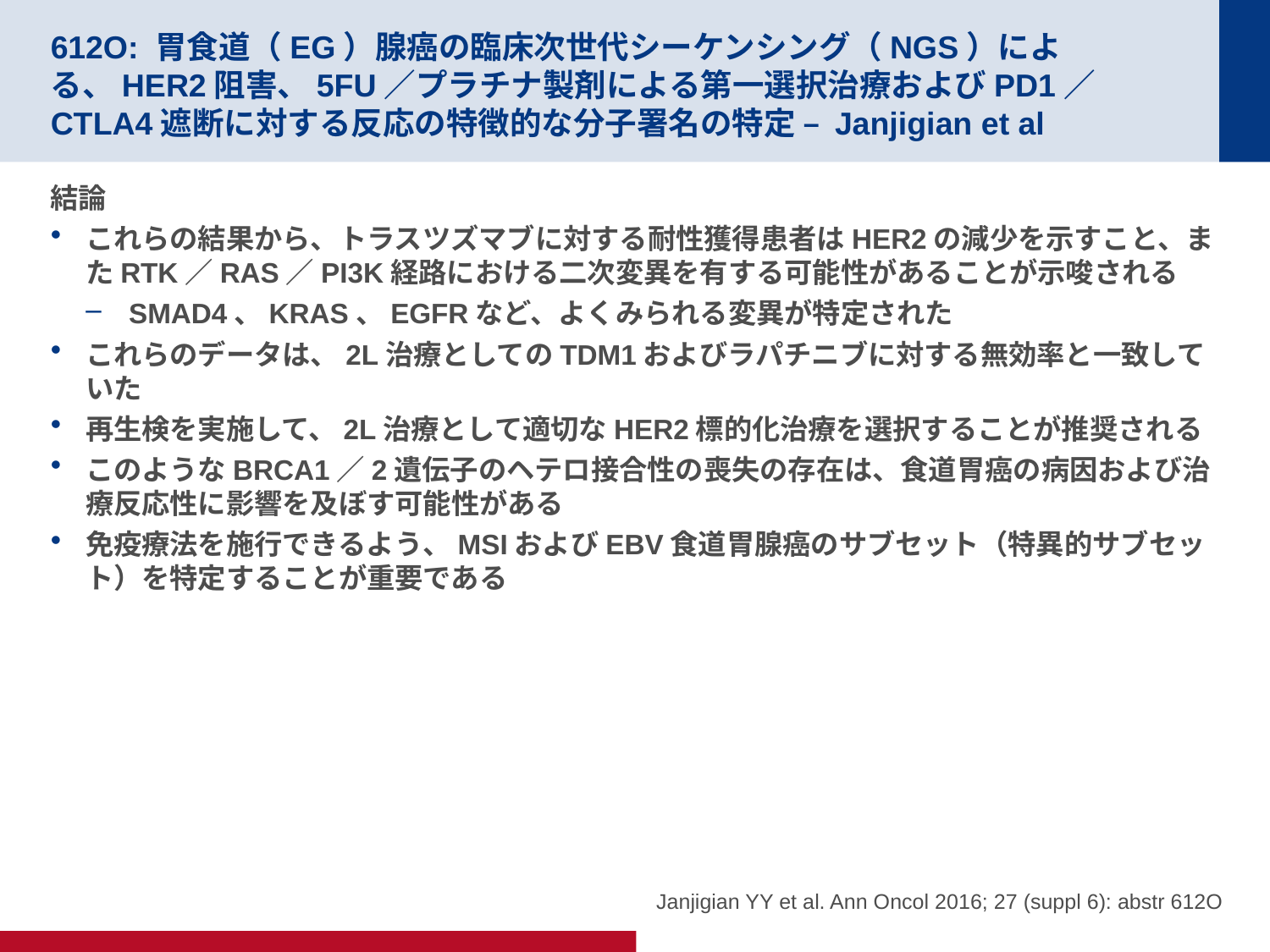

# 612O: 胃食道（EG）腺癌の臨床次世代シーケンシング（NGS）による、HER2阻害、5FU／プラチナ製剤による第一選択治療およびPD1／CTLA4遮断に対する反応の特徴的な分子署名の特定 – Janjigian et al
結論
これらの結果から、トラスツズマブに対する耐性獲得患者はHER2の減少を示すこと、またRTK／RAS／PI3K経路における二次変異を有する可能性があることが示唆される
SMAD4、KRAS、EGFRなど、よくみられる変異が特定された
これらのデータは、2L治療としてのTDM1およびラパチニブに対する無効率と一致していた
再生検を実施して、2L治療として適切なHER2標的化治療を選択することが推奨される
このようなBRCA1／2遺伝子のヘテロ接合性の喪失の存在は、食道胃癌の病因および治療反応性に影響を及ぼす可能性がある
免疫療法を施行できるよう、MSIおよびEBV食道胃腺癌のサブセット（特異的サブセット）を特定することが重要である

Janjigian YY et al. Ann Oncol 2016; 27 (suppl 6): abstr 612O